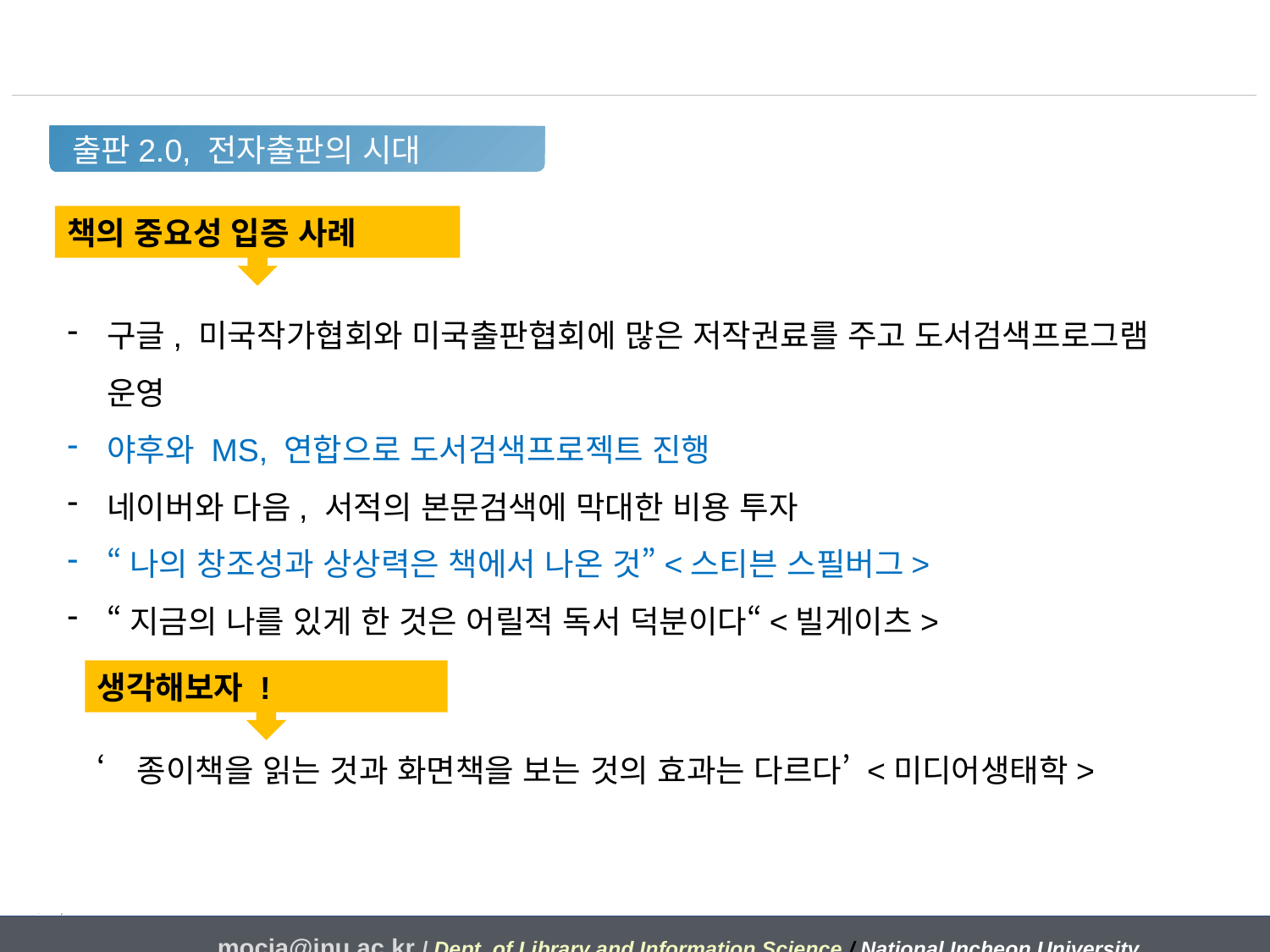

출판2.0, 전자출판의 시대
책의 중요성 입증 사례
구글, 미국작가협회와 미국출판협회에 많은 저작권료를 주고 도서검색프로그램 운영
야후와 MS, 연합으로 도서검색프로젝트 진행
네이버와 다음, 서적의 본문검색에 막대한 비용 투자
“나의 창조성과 상상력은 책에서 나온 것”<스티븐 스필버그>
“지금의 나를 있게 한 것은 어릴적 독서 덕분이다“<빌게이츠>
생각해보자 !
‘종이책을 읽는 것과 화면책을 보는 것의 효과는 다르다’ <미디어생태학>

mocja@inu.ac.kr / Dept. of Library and Information Science / National Incheon University